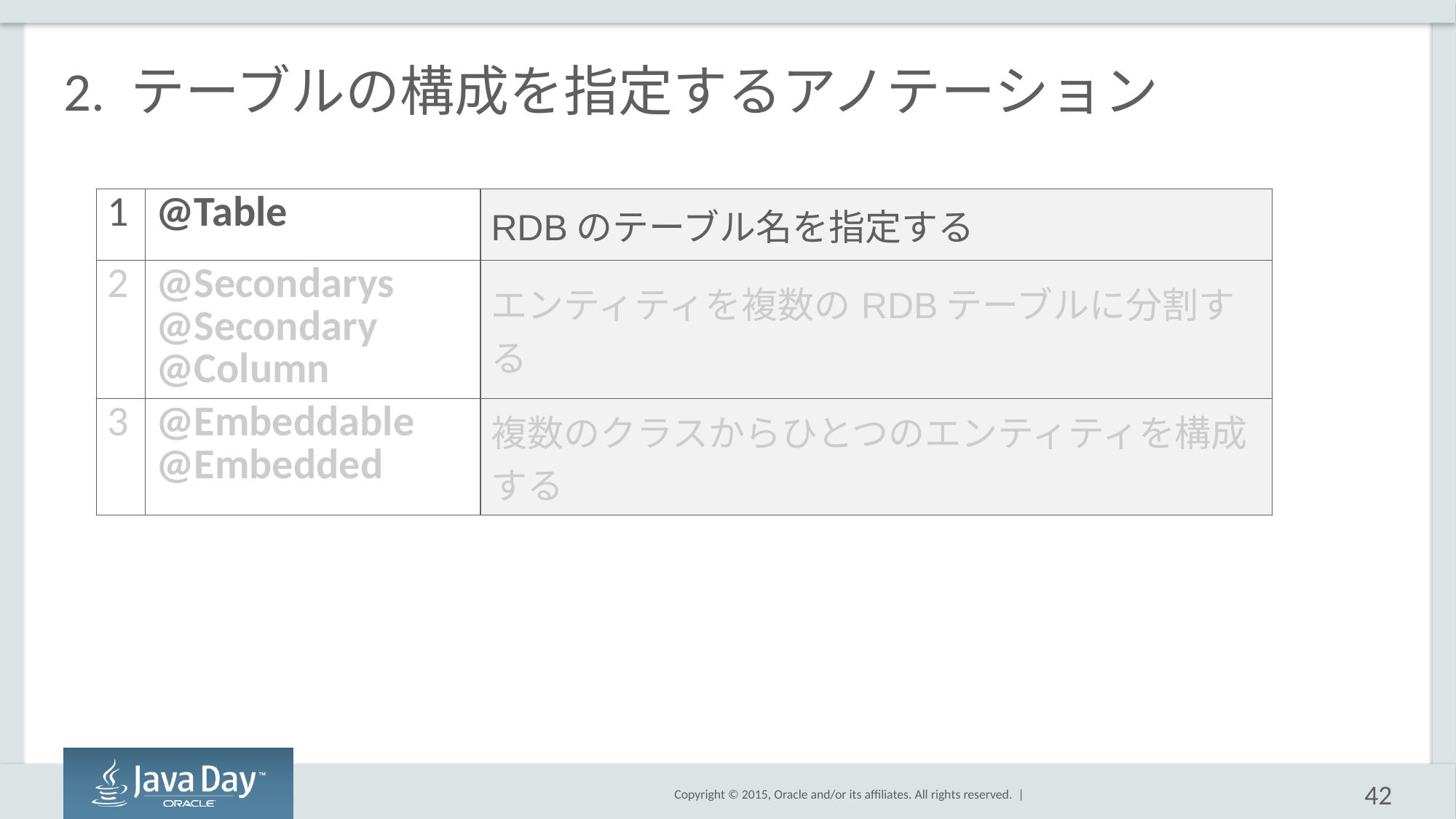

# 2. テーブルの構成を指定するアノテーション
| 1 | @Table | RDBのテーブル名を指定する |
| --- | --- | --- |
| 2 | @Secondarys @Secondary @Column | エンティティを複数のRDBテーブルに分割する |
| 3 | @Embeddable @Embedded | 複数のクラスからひとつのエンティティを構成する |

42